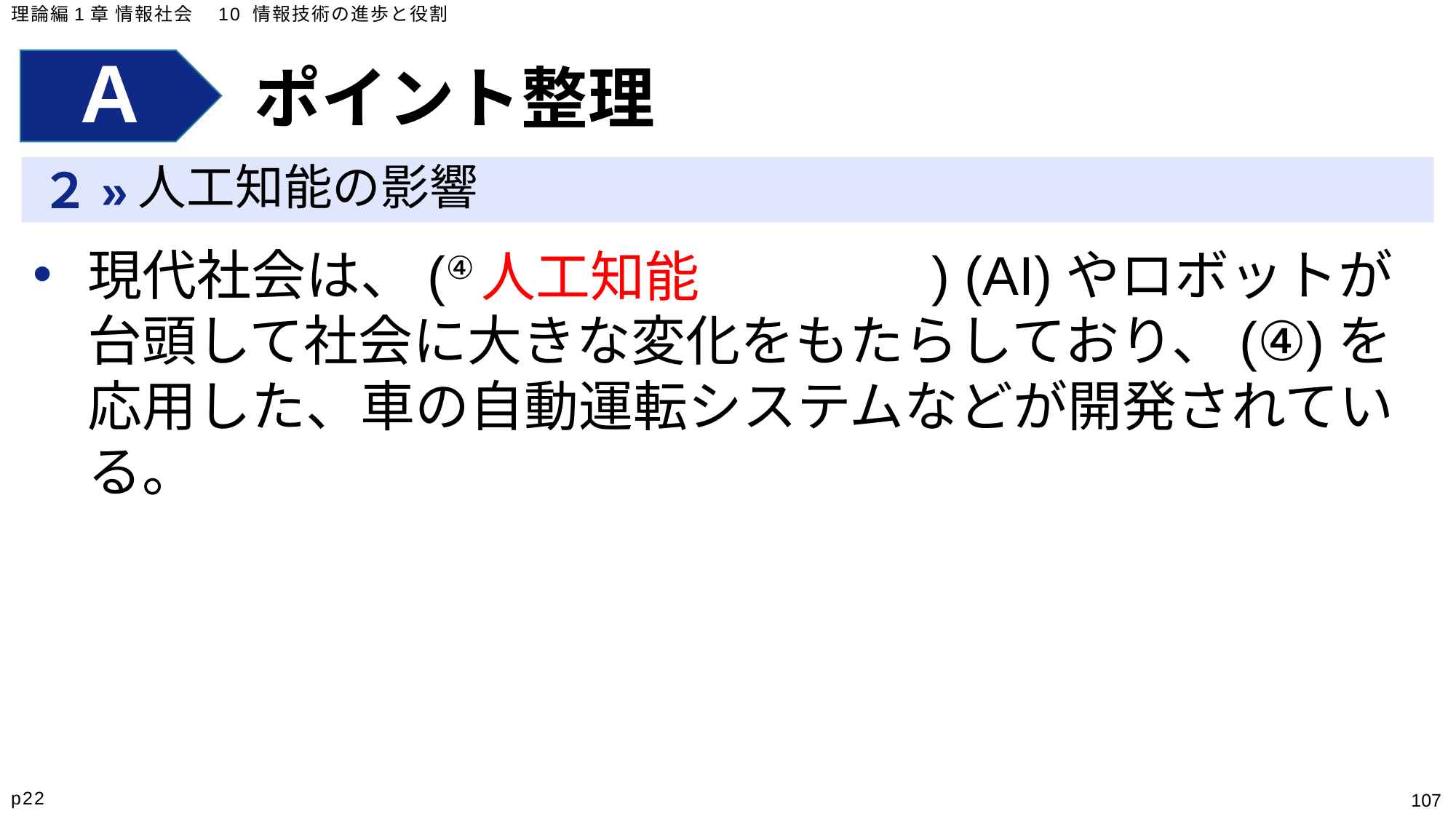

理論編1章 情報社会　10 情報技術の進歩と役割
ポイント整理
人工知能の影響
現代社会は、(④　　　　　　　　) (AI)やロボットが台頭して社会に大きな変化をもたらしており、(④)を応用した、車の自動運転システムなどが開発されている。
人工知能
p22
107